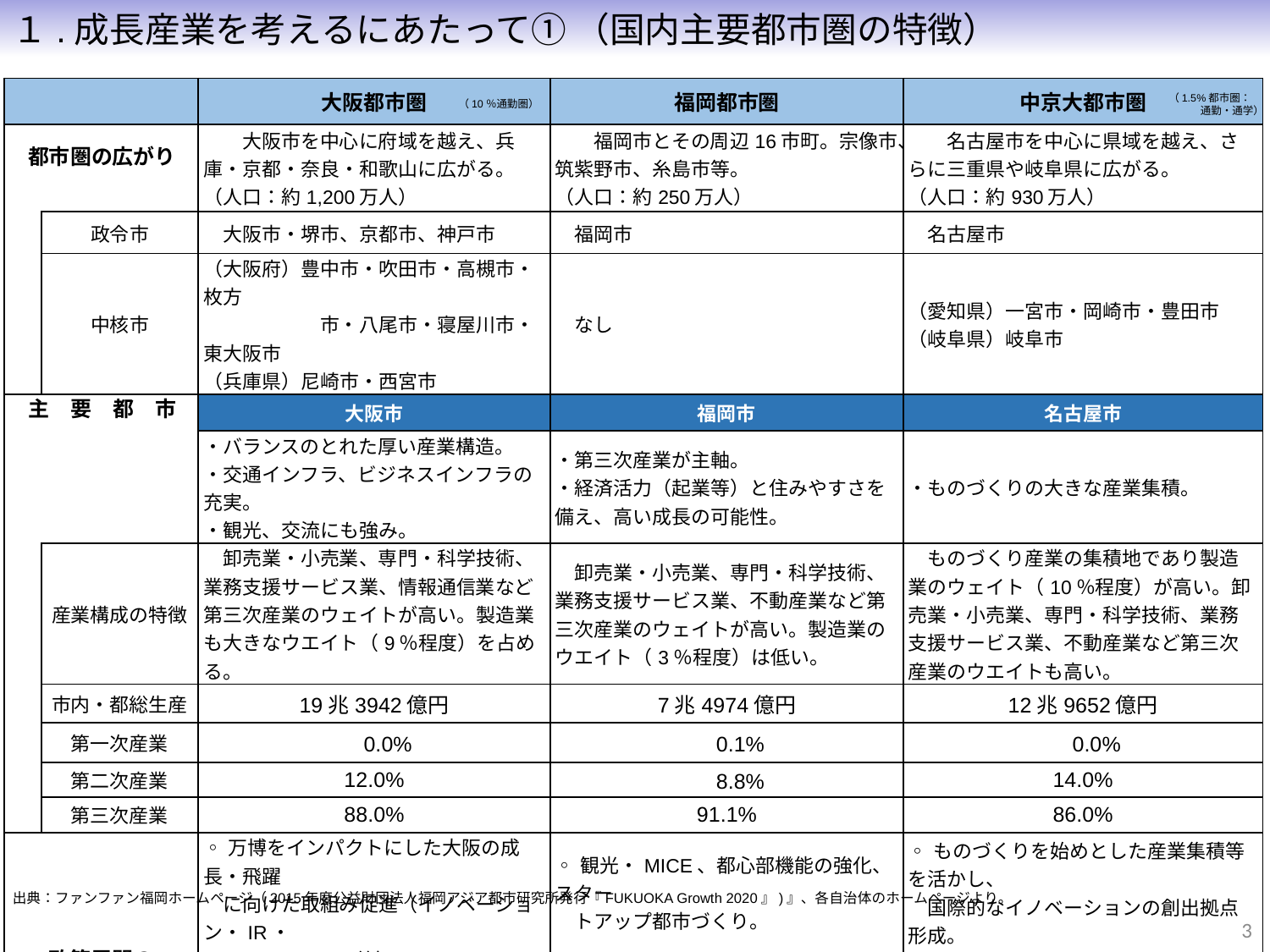

１.成長産業を考えるにあたって① （国内主要都市圏の特徴）
|  |  | 大阪都市圏 | 福岡都市圏 | 中京大都市圏 |
| --- | --- | --- | --- | --- |
|  |  | 大阪市を中心に府域を越え、兵庫・京都・奈良・和歌山に広がる。 （人口：約1,200万人） | 福岡市とその周辺16市町。宗像市、筑紫野市、糸島市等。 （人口：約250万人） | 名古屋市を中心に県域を越え、さらに三重県や岐阜県に広がる。 （人口：約930万人） |
|  | 政令市 | 大阪市・堺市、京都市、神戸市 | 福岡市 | 名古屋市 |
|  | 中核市 | （大阪府）豊中市・吹田市・高槻市・枚方 　　　　　　市・八尾市・寝屋川市・東大阪市 （兵庫県）尼崎市・西宮市 | なし | （愛知県）一宮市・岡崎市・豊田市 （岐阜県）岐阜市 |
|  |  | 大阪市 | 福岡市 | 名古屋市 |
|  |  | ・バランスのとれた厚い産業構造。 ・交通インフラ、ビジネスインフラの充実。 ・観光、交流にも強み。 | ・第三次産業が主軸。 ・経済活力（起業等）と住みやすさを備え、高い成長の可能性。 | ・ものづくりの大きな産業集積。 |
|  | 産業構成の特徴 | 卸売業・小売業、専門・科学技術、業務支援サービス業、情報通信業など第三次産業のウェイトが高い。製造業も大きなウエイト（9％程度）を占める。 | 卸売業・小売業、専門・科学技術、業務支援サービス業、不動産業など第三次産業のウェイトが高い。製造業のウエイト（3％程度）は低い。 | ものづくり産業の集積地であり製造業のウェイト（10％程度）が高い。卸売業・小売業、専門・科学技術、業務支援サービス業、不動産業など第三次産業のウエイトも高い。 |
|  | 市内・都総生産 | 19兆3942億円 | 7兆4974億円 | 12兆9652億円 |
|  | 第一次産業 | 0.0% | 0.1% | 0.0% |
|  | 第二次産業 | 12.0% | 8.8% | 14.0% |
|  | 第三次産業 | 88.0% | 91.1% | 86.0% |
| 政策展開の ポイント |  | ◦万博をインパクトにした大阪の成長・飛躍 　に向けた取組み促進（イノベーション・IR・ 　スマートシティ等）。 ◦日本の成長をけん引する東西二極の一 　極として、世界に存在感を発揮する「副首 　都・大阪」の確立・発展をめざす。 | ◦観光・MICE、都心部機能の強化、スター 　トアップ都市づくり。 ◦「生活の質の向上と都市の成長の好循 　環」を創り出し、「アジアのリーダー都市」をめ 　ざす。 | ◦ものづくりを始めとした産業集積等を活かし、 　国際的なイノベーションの創出拠点形成。 ◦リニア中央新幹線の効果を最大限に引き 　出すソフト・ハードの投資により、リニア時代 　のリーダー都市をめざす。 |
（1.5%都市圏：
　　　通勤・通学）
（10％通勤圏）

都市圏の広がり

主　要　都　市
出典：ファンファン福岡ホームページ（2015年度公益財団法人福岡アジア都市研究所発行『FUKUOKA Growth 2020』)』、各自治体のホームページより。
3